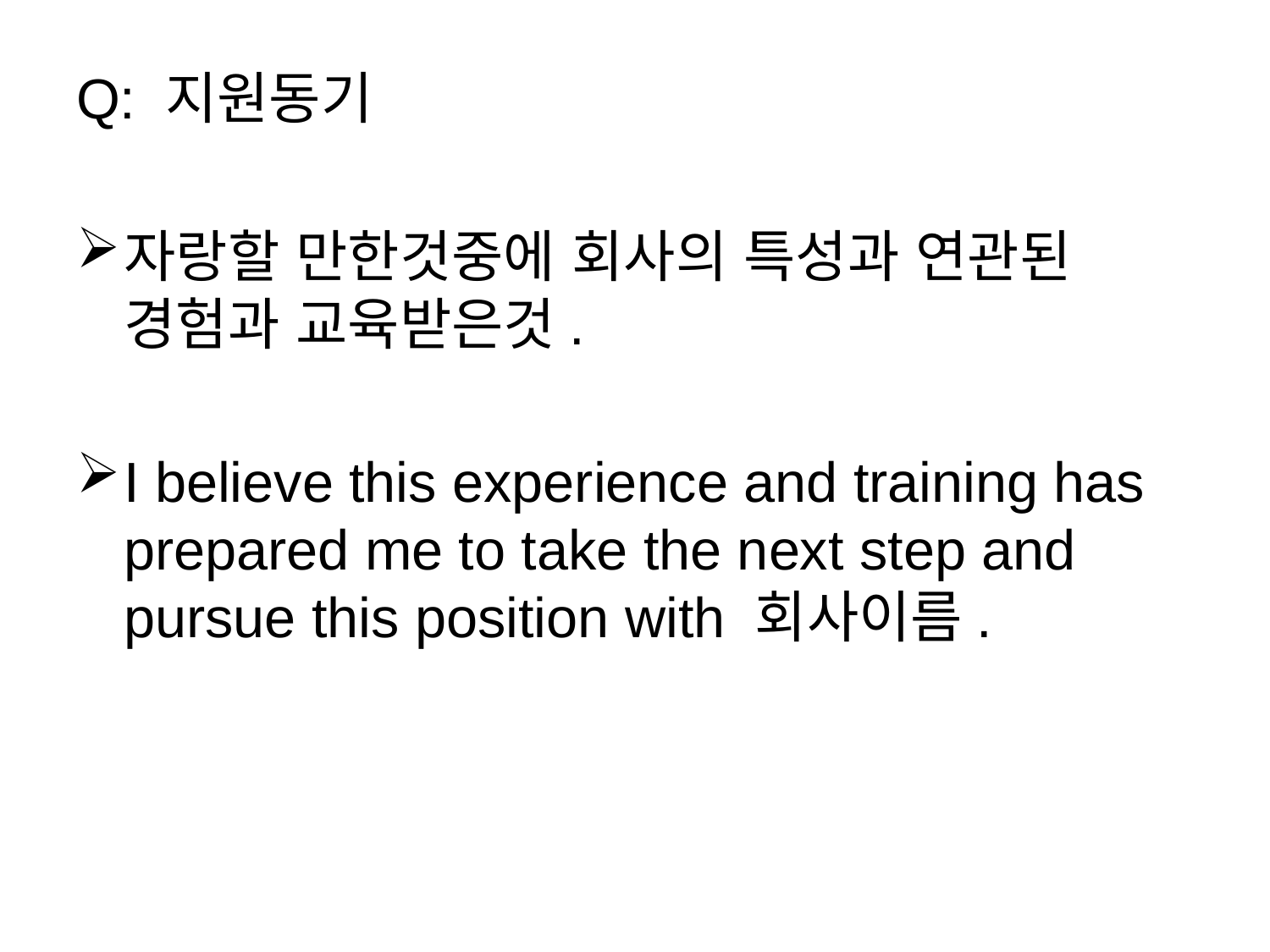

Q: 지원동기

자랑할 만한것중에 회사의 특성과 연관된 경험과 교육받은것.

I believe this experience and training has prepared me to take the next step and pursue this position with 회사이름.